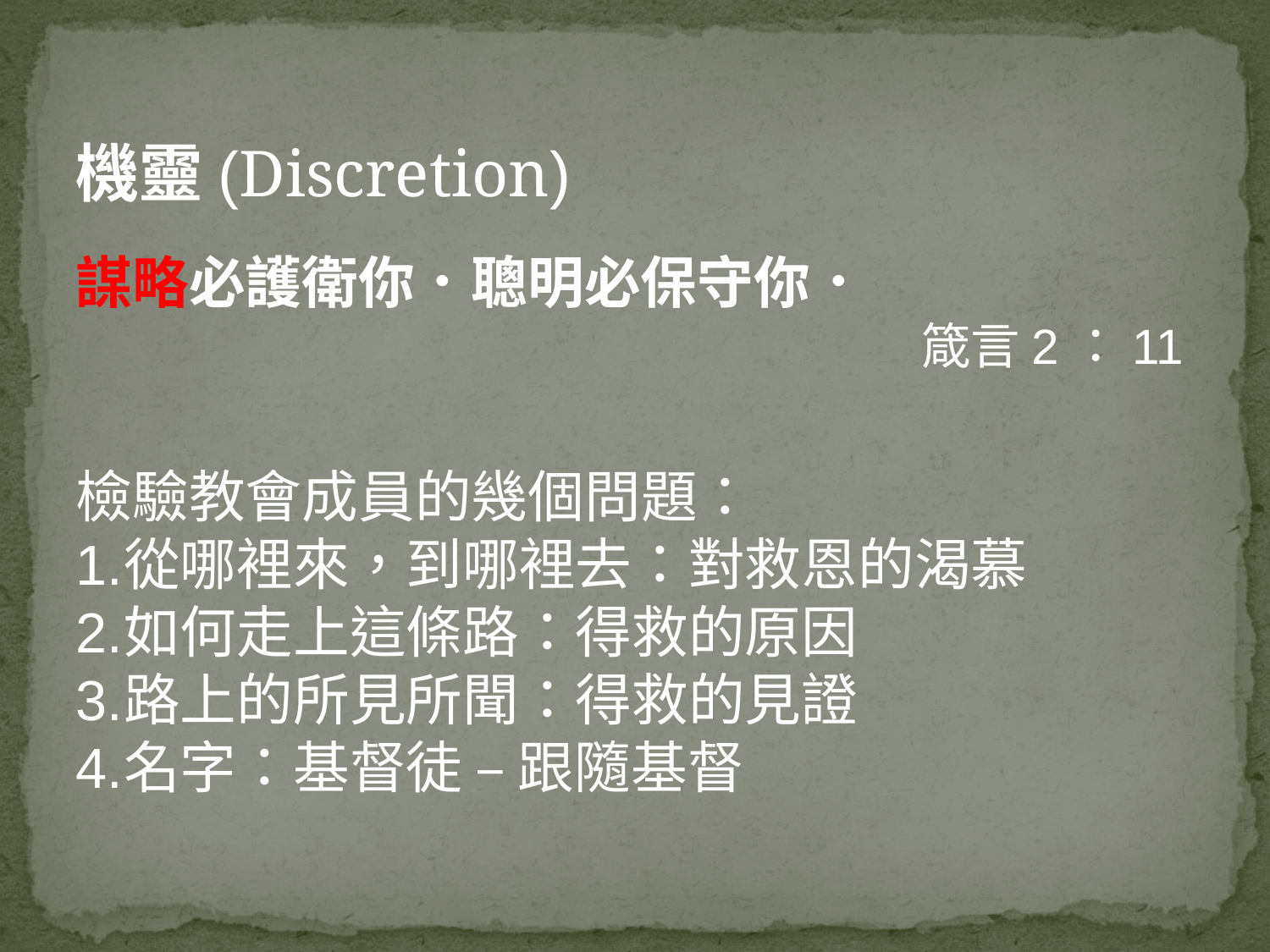

機靈(Discretion)

謀略必護衛你．聰明必保守你．
箴言2：11
檢驗教會成員的幾個問題：
從哪裡來，到哪裡去：對救恩的渴慕
如何走上這條路：得救的原因
路上的所見所聞：得救的見證
名字：基督徒 – 跟隨基督